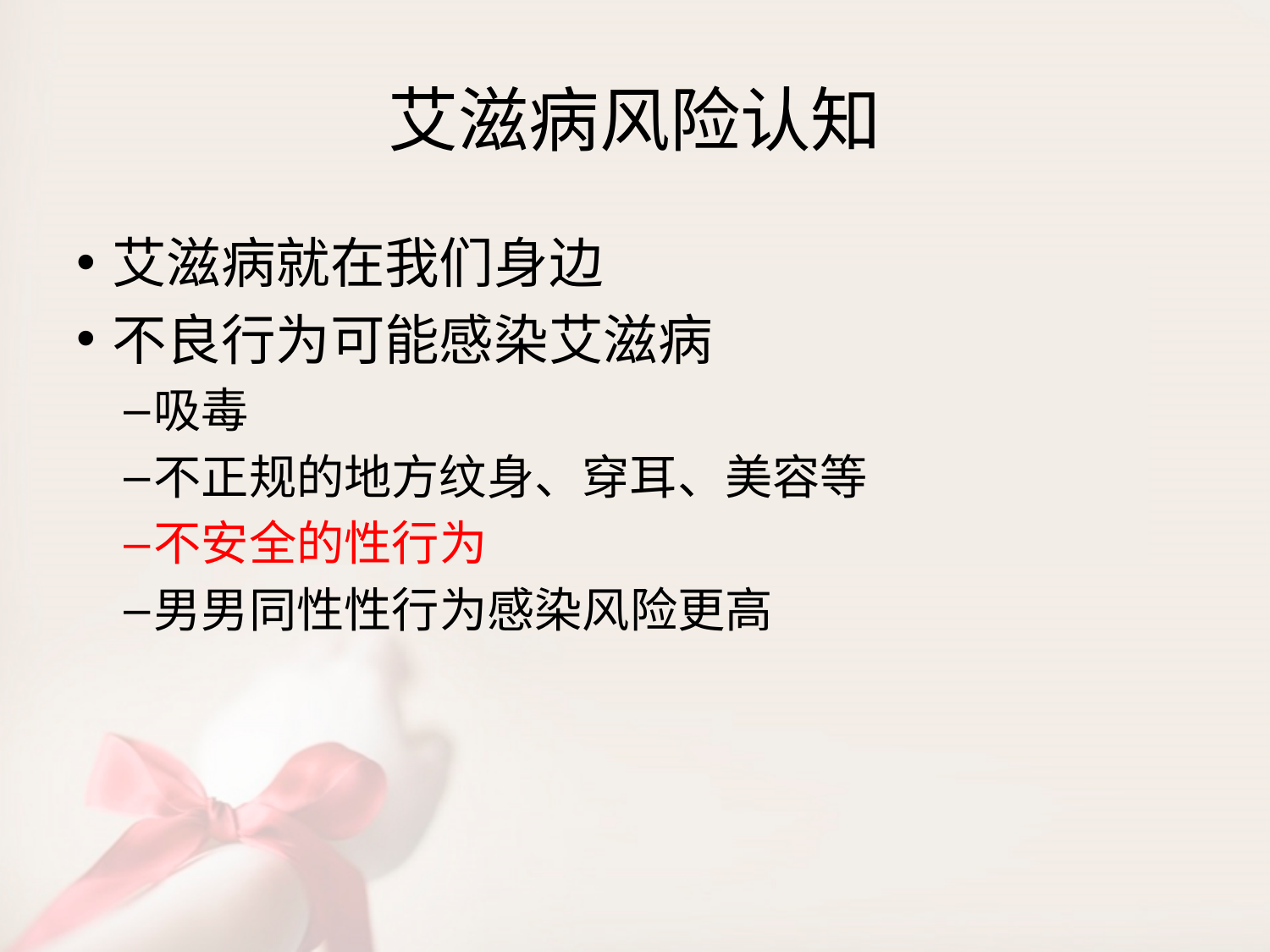

# 艾滋病风险认知
艾滋病就在我们身边
不良行为可能感染艾滋病
吸毒
不正规的地方纹身、穿耳、美容等
不安全的性行为
男男同性性行为感染风险更高